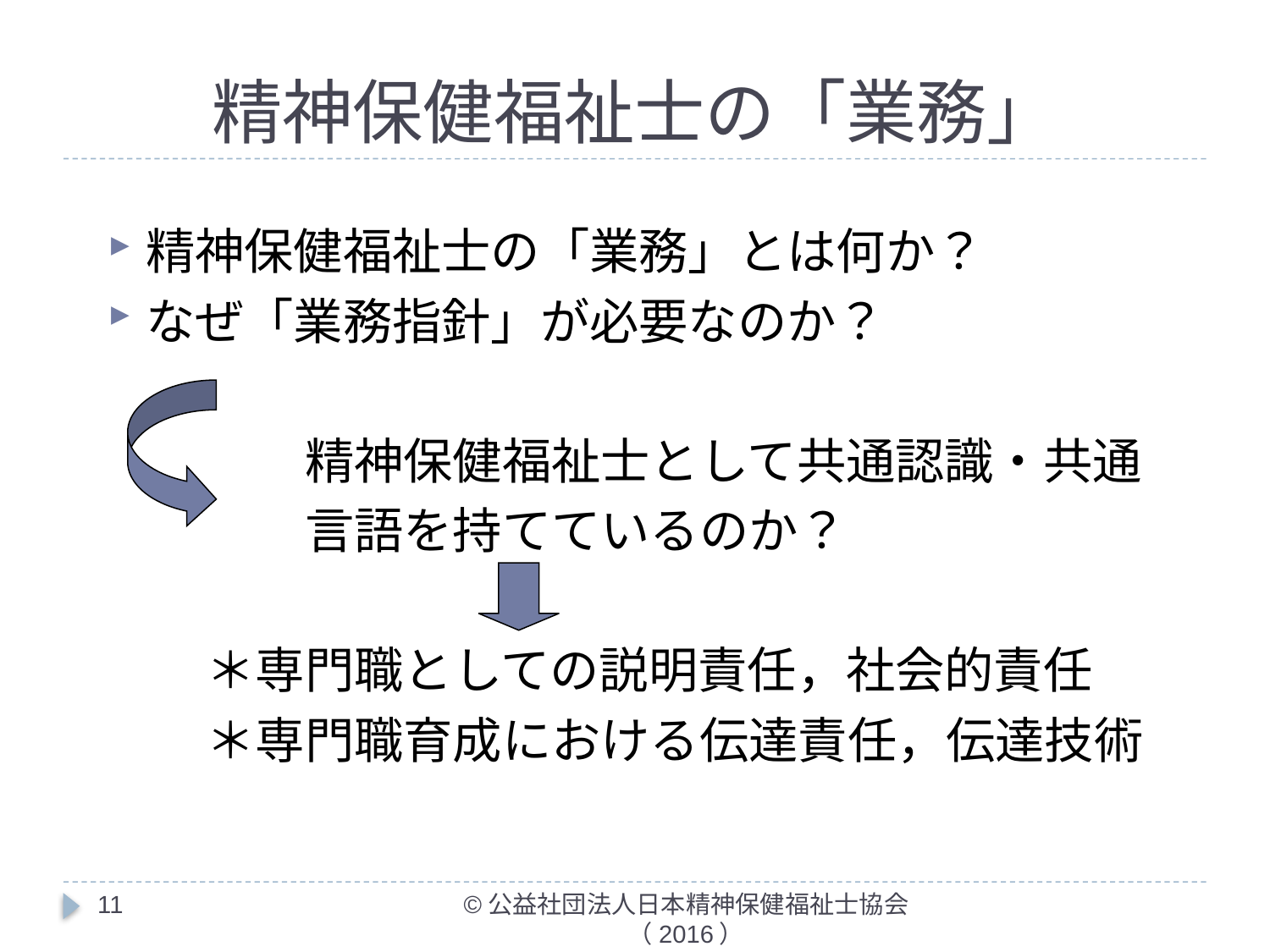

# 精神保健福祉士の「業務」
精神保健福祉士の「業務」とは何か？
なぜ「業務指針」が必要なのか？

　　　　精神保健福祉士として共通認識・共通
　　　　言語を持てているのか？

　　＊専門職としての説明責任，社会的責任
　　＊専門職育成における伝達責任，伝達技術

11
©公益社団法人日本精神保健福祉士協会（2016）